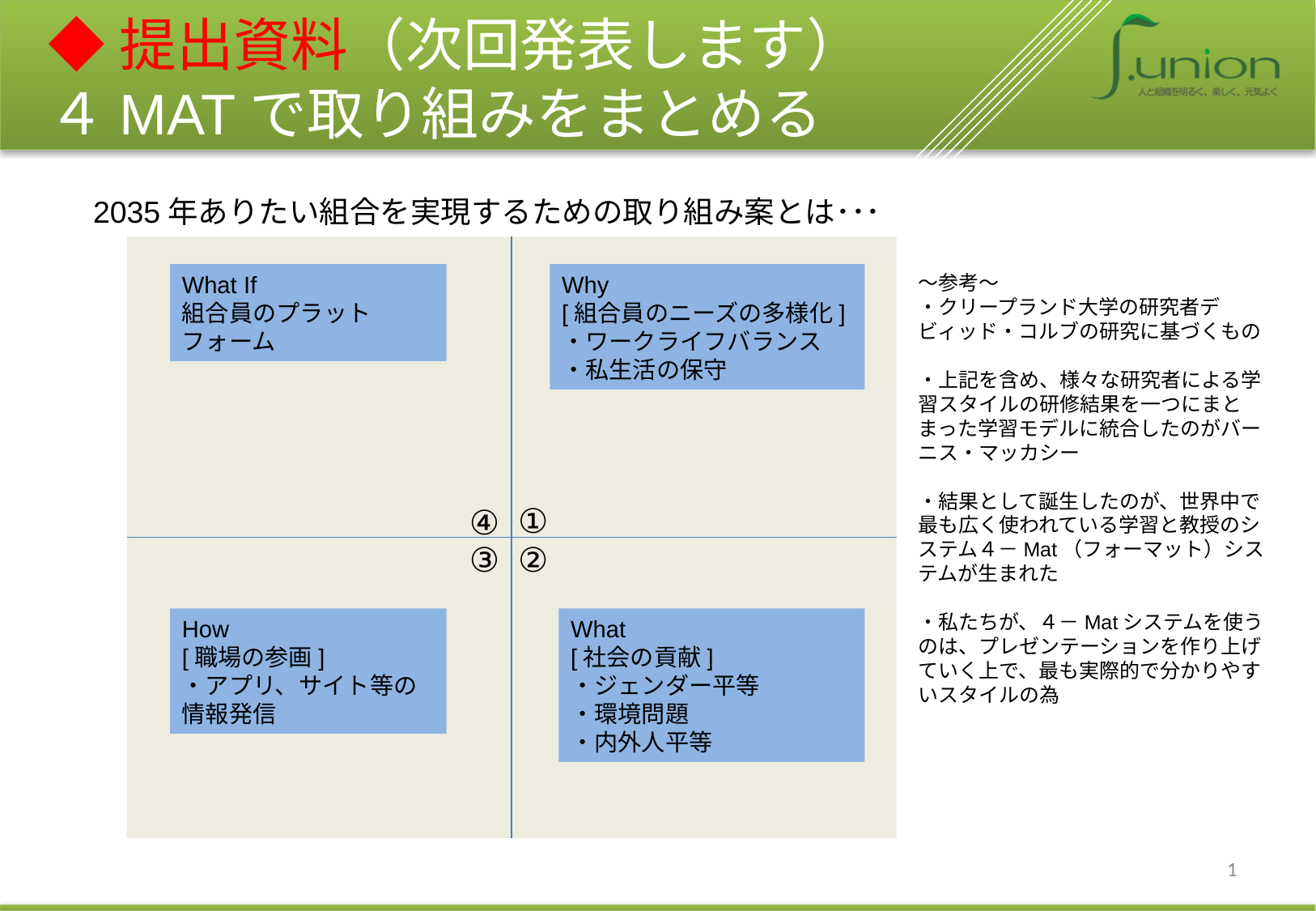

◆提出資料（次回発表します）
４MATで取り組みをまとめる

2035年ありたい組合を実現するための取り組み案とは･･･

What If
組合員のプラットフォーム
Why
[組合員のニーズの多様化]
・ワークライフバランス
・私生活の保守
～参考～
・クリープランド大学の研究者デビィッド・コルブの研究に基づくもの

・上記を含め、様々な研究者による学習スタイルの研修結果を一つにまとまった学習モデルに統合したのがバーニス・マッカシー

・結果として誕生したのが、世界中で最も広く使われている学習と教授のシステム４－Mat（フォーマット）システムが生まれた

・私たちが、４－Matシステムを使うのは、プレゼンテーションを作り上げていく上で、最も実際的で分かりやすいスタイルの為

①
④
③
②
How
[職場の参画]
・アプリ、サイト等の情報発信
What
[社会の貢献]
・ジェンダー平等
・環境問題
・内外人平等
1